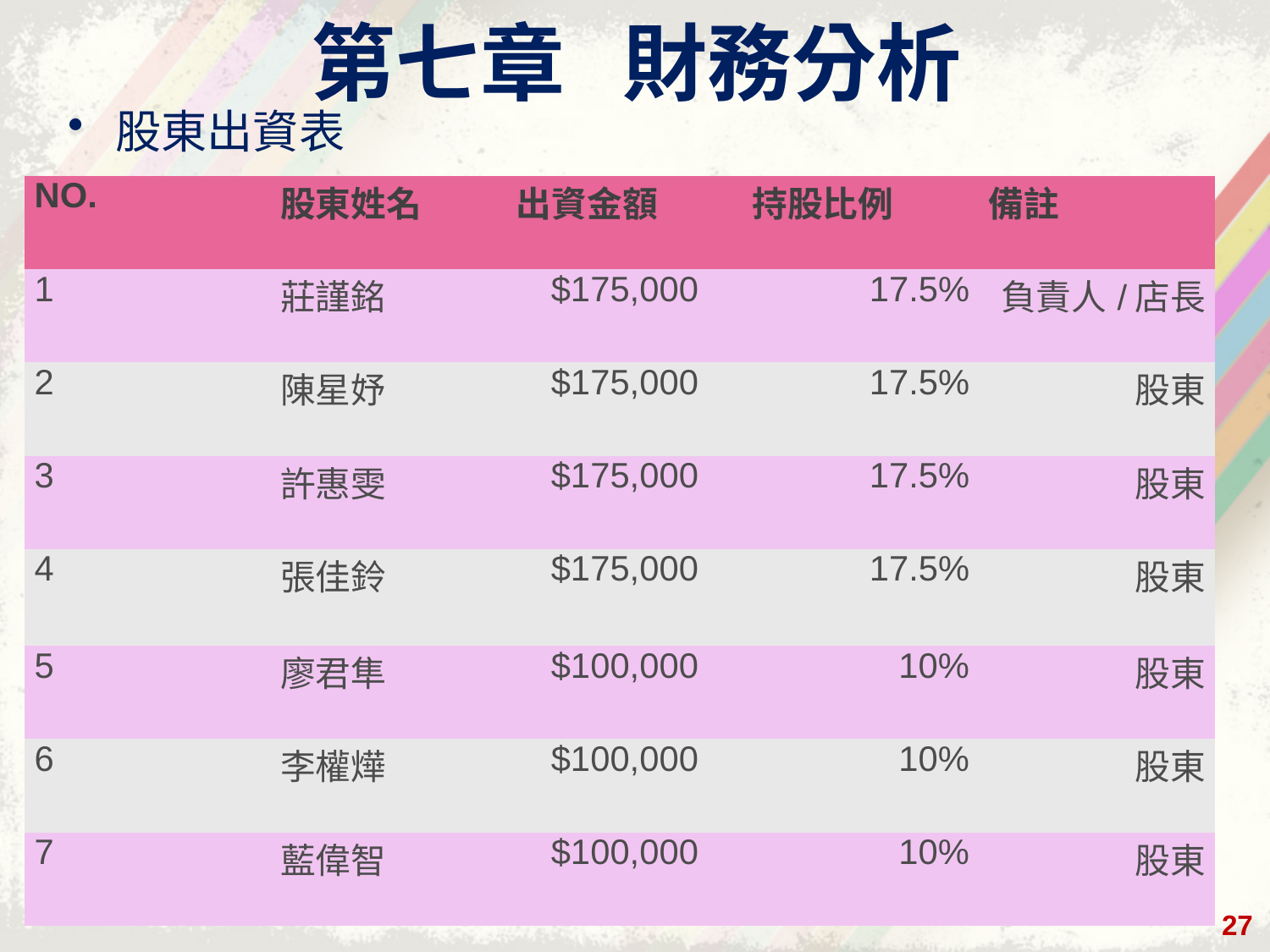

# 第七章   財務分析
股東出資表
| NO. | 股東姓名 | 出資金額 | 持股比例 | 備註 |
| --- | --- | --- | --- | --- |
| 1 | 莊謹銘 | $175,000 | 17.5% | 負責人/店長 |
| 2 | 陳星妤 | $175,000 | 17.5% | 股東 |
| 3 | 許惠雯 | $175,000 | 17.5% | 股東 |
| 4 | 張佳鈴 | $175,000 | 17.5% | 股東 |
| 5 | 廖君隼 | $100,000 | 10% | 股東 |
| 6 | 李權燁 | $100,000 | 10% | 股東 |
| 7 | 藍偉智 | $100,000 | 10% | 股東 |
27